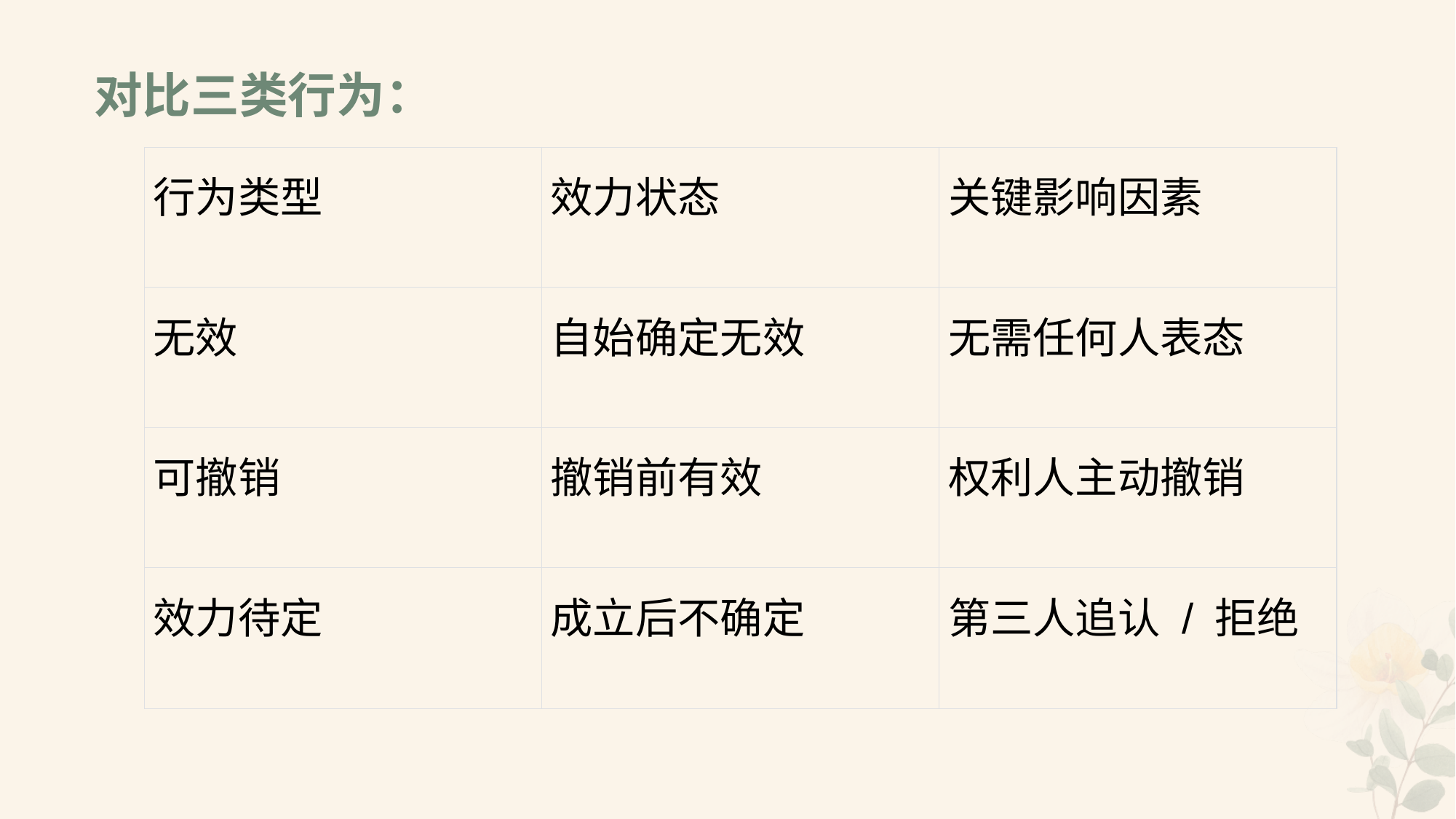

# 对比三类行为：
| 行为类型 | 效力状态 | 关键影响因素 |
| --- | --- | --- |
| 无效 | 自始确定无效 | 无需任何人表态 |
| 可撤销 | 撤销前有效 | 权利人主动撤销 |
| 效力待定 | 成立后不确定 | 第三人追认 / 拒绝 |